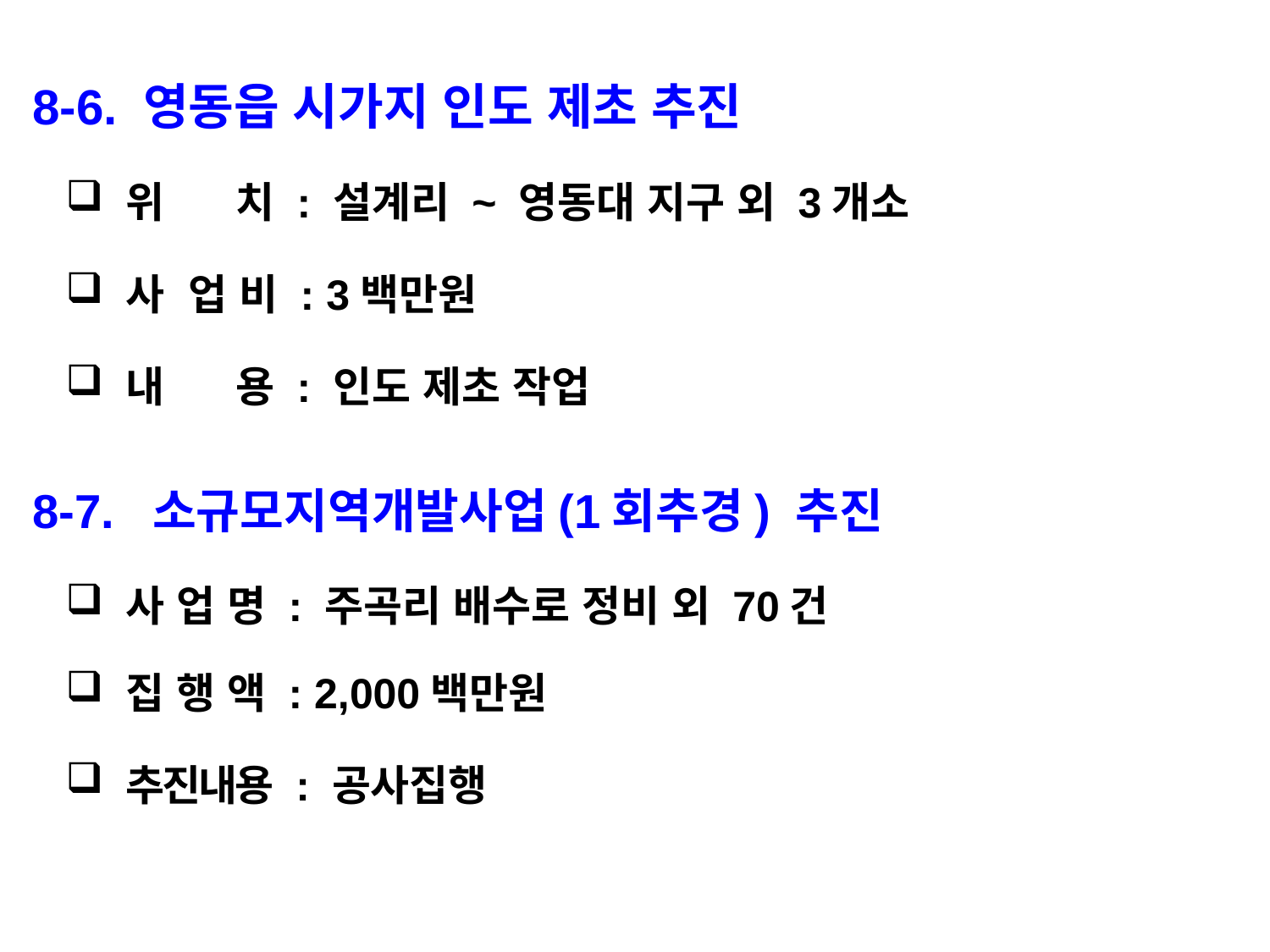

8-6. 영동읍 시가지 인도 제초 추진
 위      치 : 설계리 ~ 영동대 지구 외 3개소
 사  업 비 : 3백만원
 내      용 : 인도 제초 작업
8-7.  소규모지역개발사업(1회추경) 추진
 사 업 명 : 주곡리 배수로 정비 외 70건
 집 행 액 : 2,000백만원
 추진내용 : 공사집행